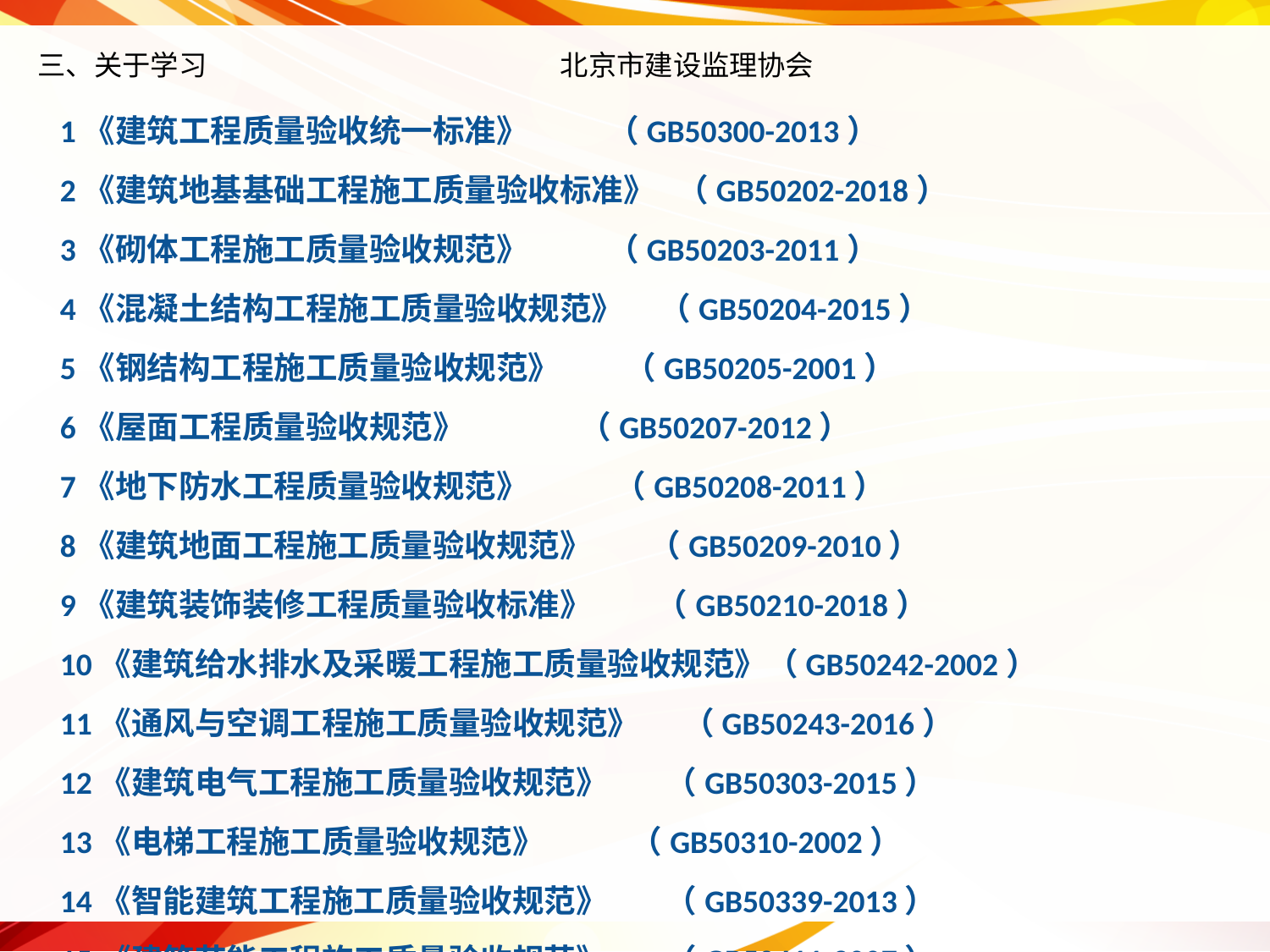

# 三、关于学习                                                        北京市建设监理协会
1《建筑工程质量验收统一标准》           （GB50300-2013）
2《建筑地基基础工程施工质量验收标准》   （GB50202-2018）
3《砌体工程施工质量验收规范》           （GB50203-2011）
4《混凝土结构工程施工质量验收规范》     （GB50204-2015）
5《钢结构工程施工质量验收规范》         （GB50205-2001）
6《屋面工程质量验收规范》                （GB50207-2012）
7《地下防水工程质量验收规范》            （GB50208-2011）
8《建筑地面工程施工质量验收规范》        （GB50209-2010）
9《建筑装饰装修工程质量验收标准》         （GB50210-2018）
10《建筑给水排水及采暖工程施工质量验收规范》（GB50242-2002）
11《通风与空调工程施工质量验收规范》      （GB50243-2016）
12《建筑电气工程施工质量验收规范》        （GB50303-2015）
13《电梯工程施工质量验收规范》            （GB50310-2002）
14《智能建筑工程施工质量验收规范》        （GB50339-2013）
15《建筑节能工程施工质量验收规范》        （GB50411-2007）